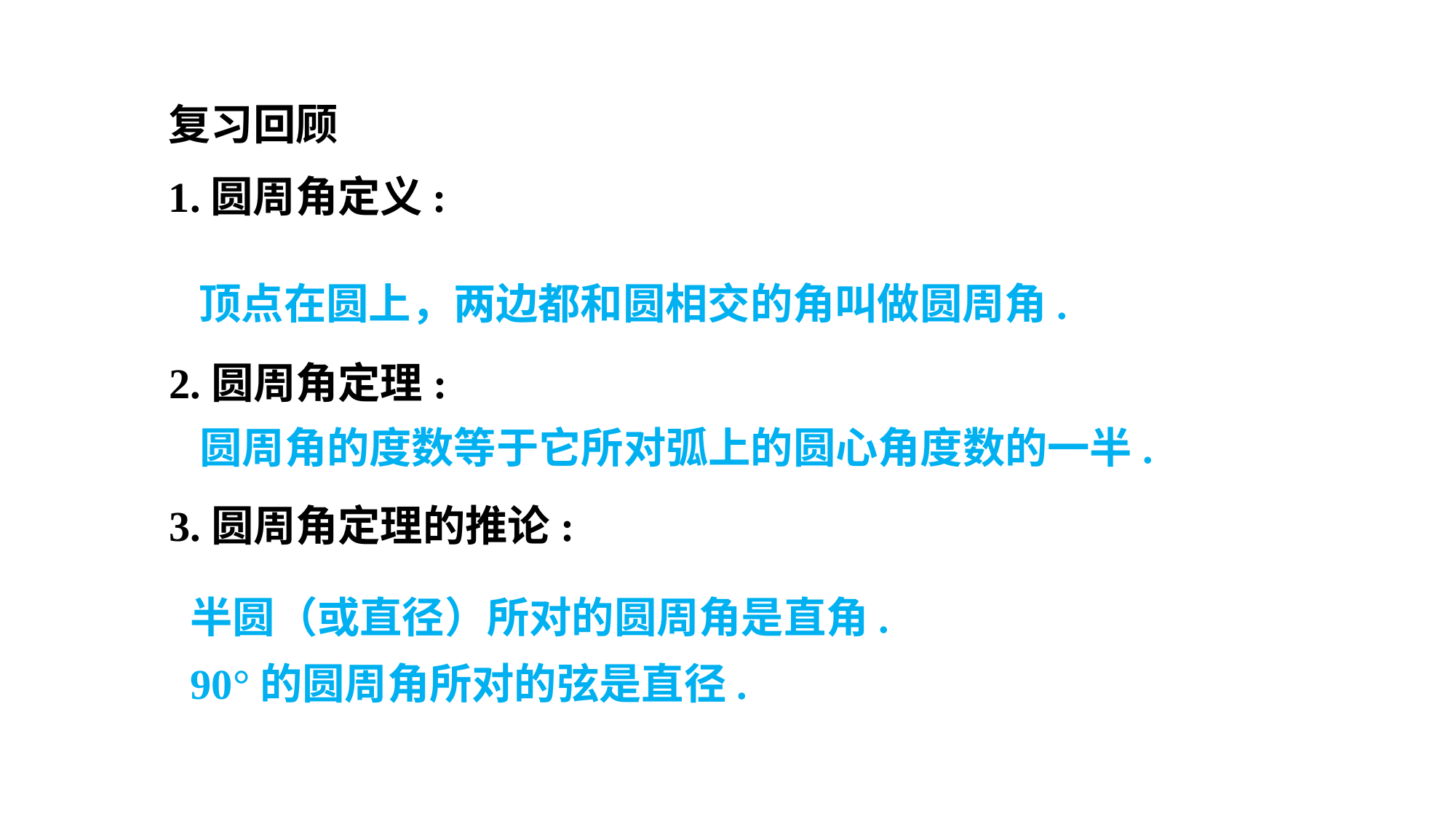

复习回顾
1.圆周角定义:
顶点在圆上，两边都和圆相交的角叫做圆周角.
2.圆周角定理:
圆周角的度数等于它所对弧上的圆心角度数的一半.
3.圆周角定理的推论:
半圆（或直径）所对的圆周角是直角.
90°的圆周角所对的弦是直径.